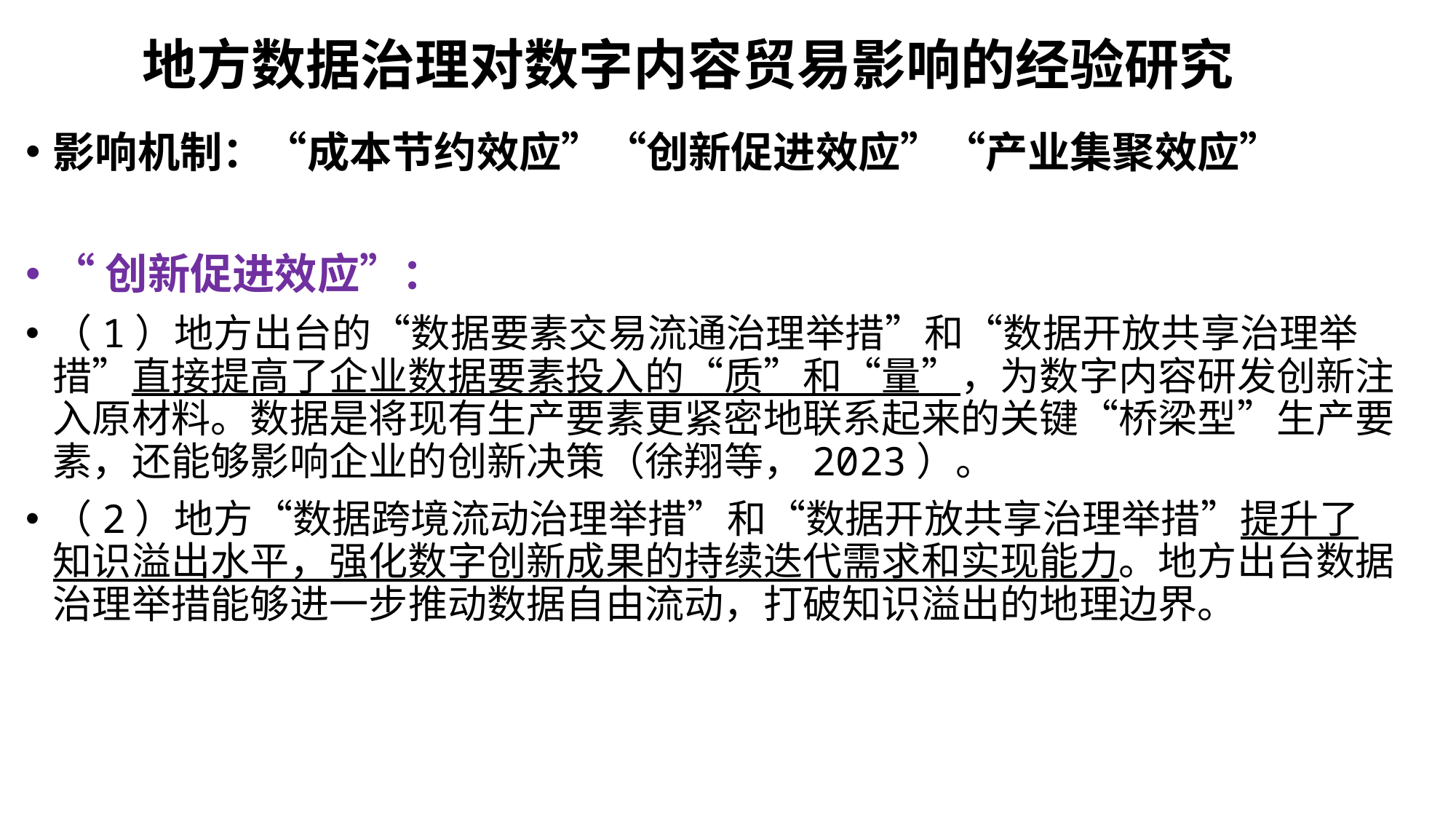

# 地方数据治理对数字内容贸易影响的经验研究
影响机制：“成本节约效应”“创新促进效应”“产业集聚效应”

“创新促进效应”：
（1）地方出台的“数据要素交易流通治理举措”和“数据开放共享治理举措”直接提高了企业数据要素投入的“质”和“量”，为数字内容研发创新注入原材料。数据是将现有生产要素更紧密地联系起来的关键“桥梁型”生产要素，还能够影响企业的创新决策（徐翔等，2023）。
（2）地方“数据跨境流动治理举措”和“数据开放共享治理举措”提升了知识溢出水平，强化数字创新成果的持续迭代需求和实现能力。地方出台数据治理举措能够进一步推动数据自由流动，打破知识溢出的地理边界。